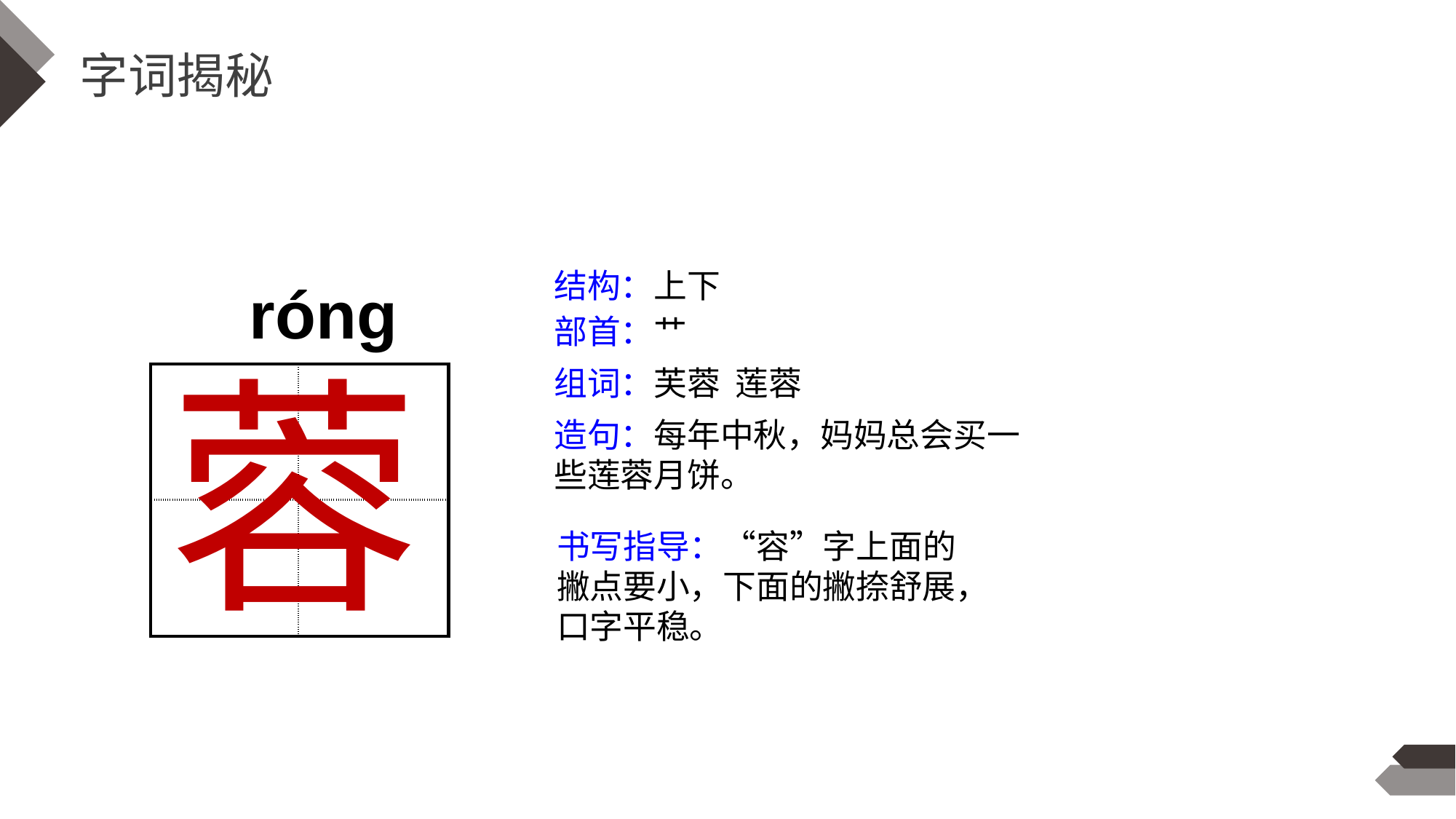

字词揭秘
结构：上下
róng
部首：艹
蓉
组词：芙蓉  莲蓉
|  |  |
| --- | --- |
|  |  |
造句：每年中秋，妈妈总会买一些莲蓉月饼。

书写指导：“容”字上面的撇点要小，下面的撇捺舒展，口字平稳。